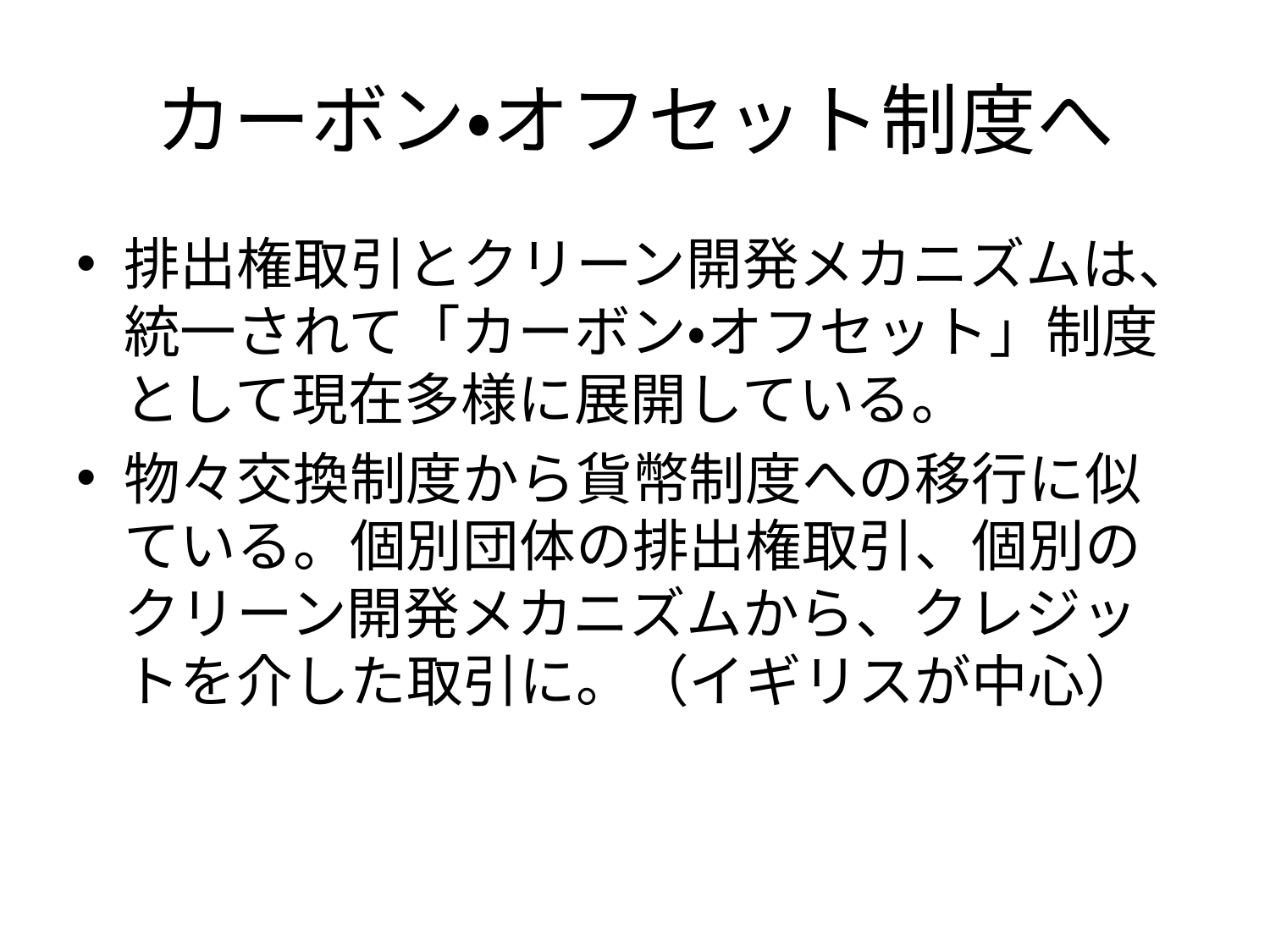

# カーボン・オフセット制度へ
排出権取引とクリーン開発メカニズムは、統一されて「カーボン・オフセット」制度として現在多様に展開している。
物々交換制度から貨幣制度への移行に似ている。個別団体の排出権取引、個別のクリーン開発メカニズムから、クレジットを介した取引に。（イギリスが中心）